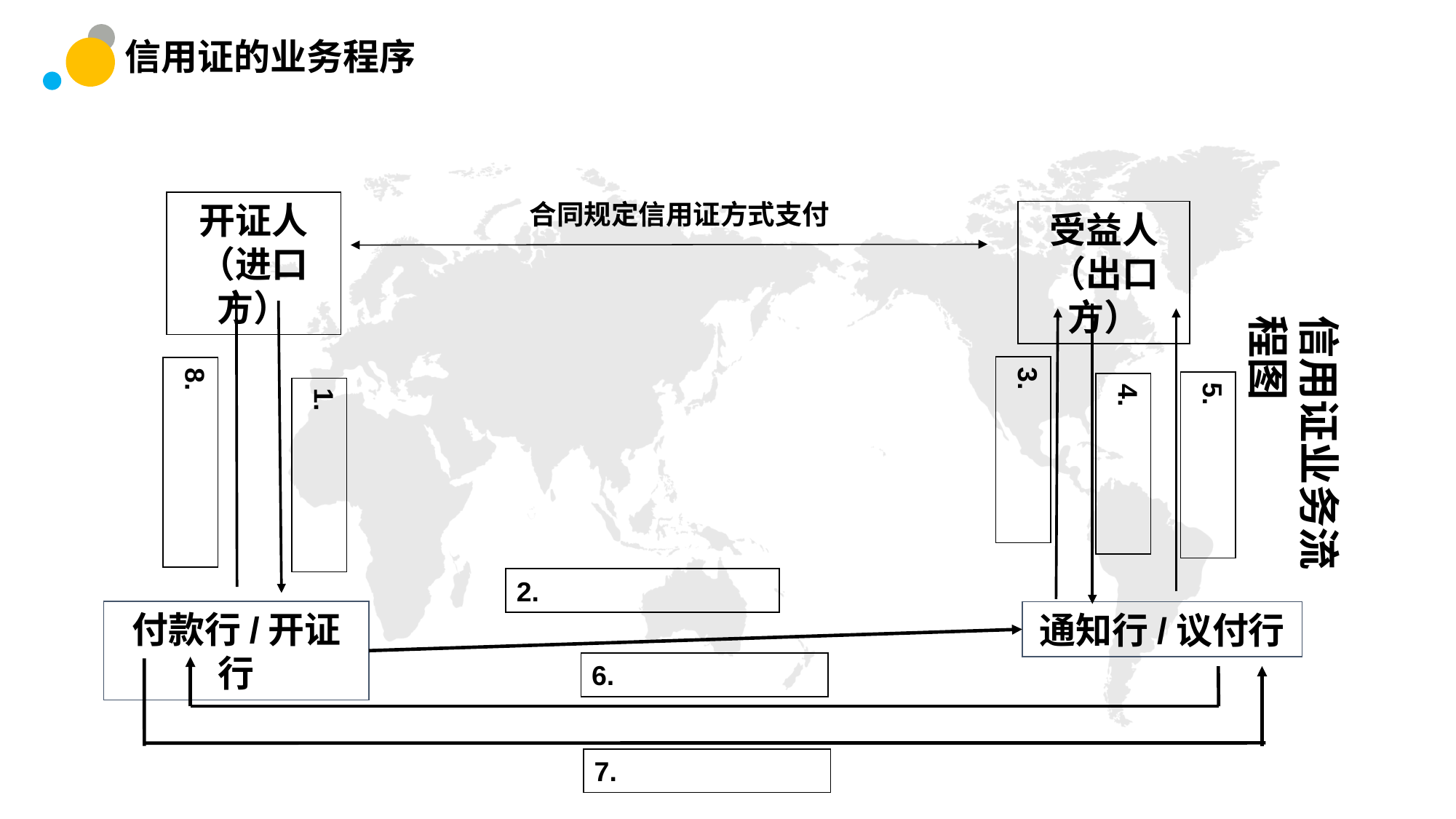

信用证的业务程序
开证人（进口方）
合同规定信用证方式支付
受益人
（出口方）

信用证业务流程图
3.
8.
5.
4.
1.
2.
付款行/开证行
通知行/议付行
6.
7.